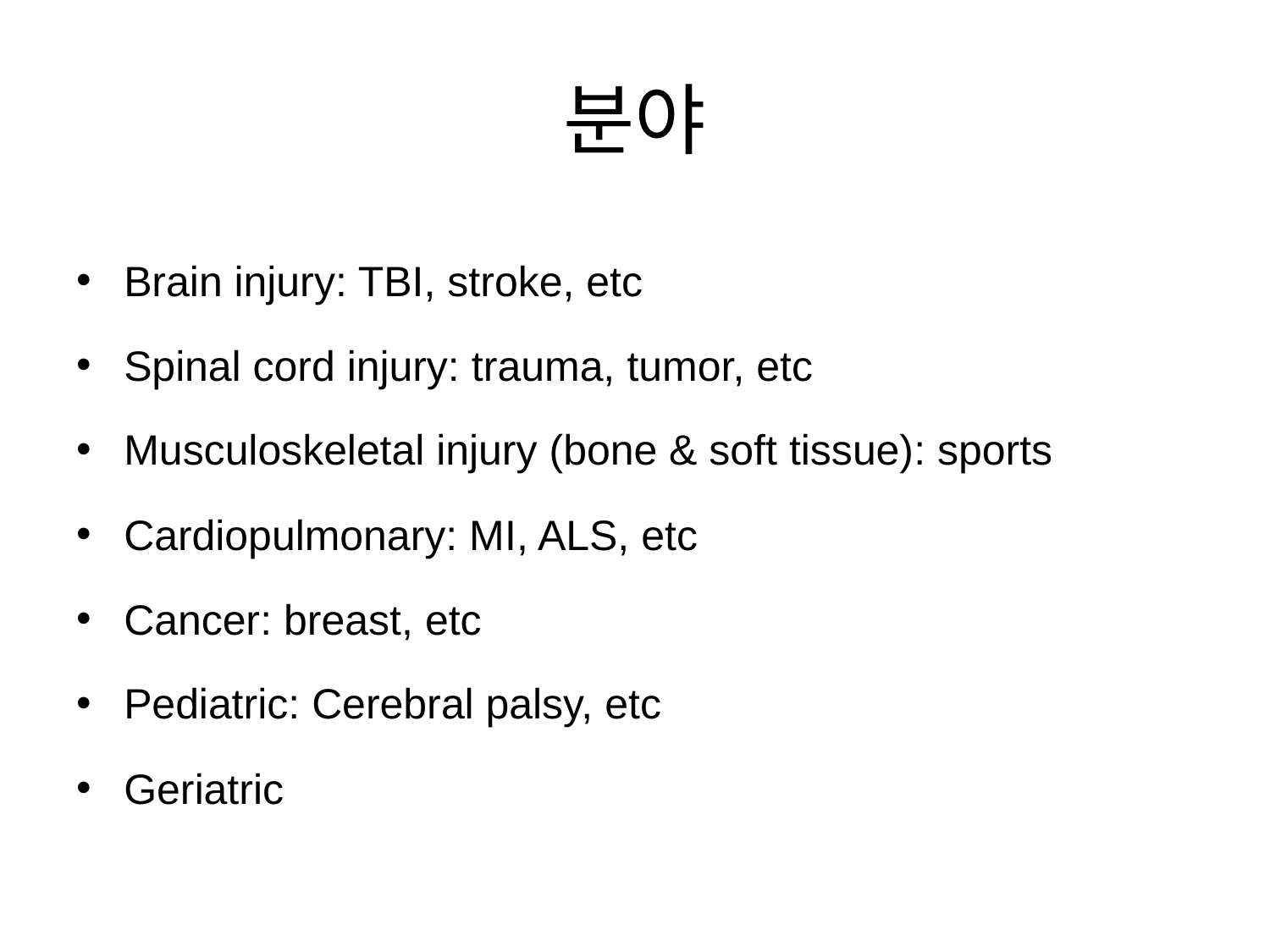

# 분야
Brain injury: TBI, stroke, etc
Spinal cord injury: trauma, tumor, etc
Musculoskeletal injury (bone & soft tissue): sports
Cardiopulmonary: MI, ALS, etc
Cancer: breast, etc
Pediatric: Cerebral palsy, etc
Geriatric